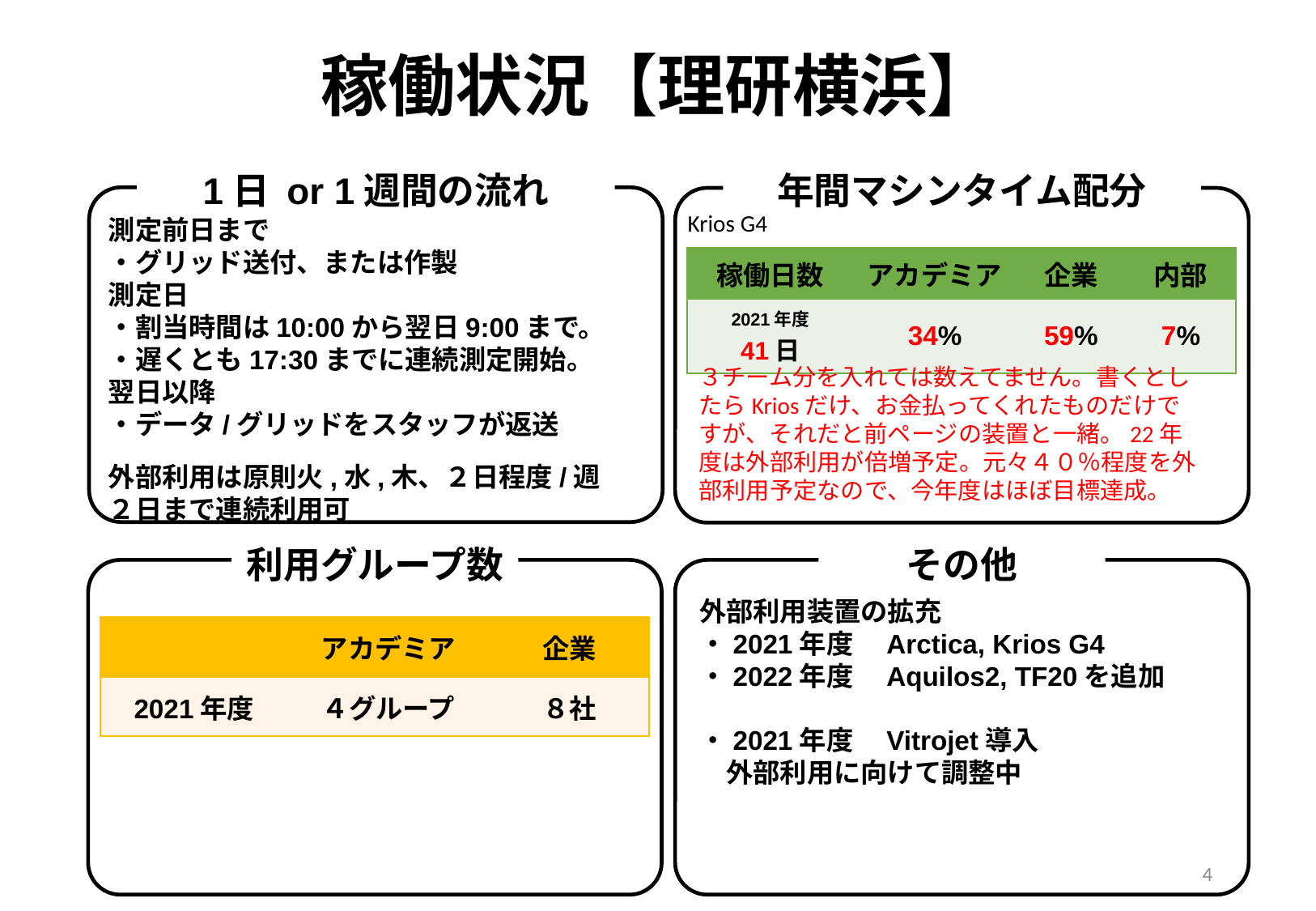

稼働状況【理研横浜】
1日 or 1週間の流れ
年間マシンタイム配分

Krios G4
測定前日まで
・グリッド送付、または作製
測定日
・割当時間は10:00から翌日9:00まで。
・遅くとも17:30までに連続測定開始。
翌日以降
・データ/グリッドをスタッフが返送

外部利用は原則火,水,木、２日程度/週
２日まで連続利用可
| 稼働日数 | アカデミア | 企業 | 内部 |
| --- | --- | --- | --- |
| 2021年度 41日 | 34% | 59% | 7% |
３チーム分を入れては数えてません。書くとしたらKriosだけ、お金払ってくれたものだけですが、それだと前ページの装置と一緒。22年度は外部利用が倍増予定。元々４０％程度を外部利用予定なので、今年度はほぼ目標達成。
利用グループ数
その他

外部利用装置の拡充
・2021年度　Arctica, Krios G4
・2022年度　Aquilos2, TF20を追加

・2021年度　Vitrojet導入
　外部利用に向けて調整中
|  | アカデミア | 企業 |
| --- | --- | --- |
| 2021年度 | ４グループ | ８社 |
4